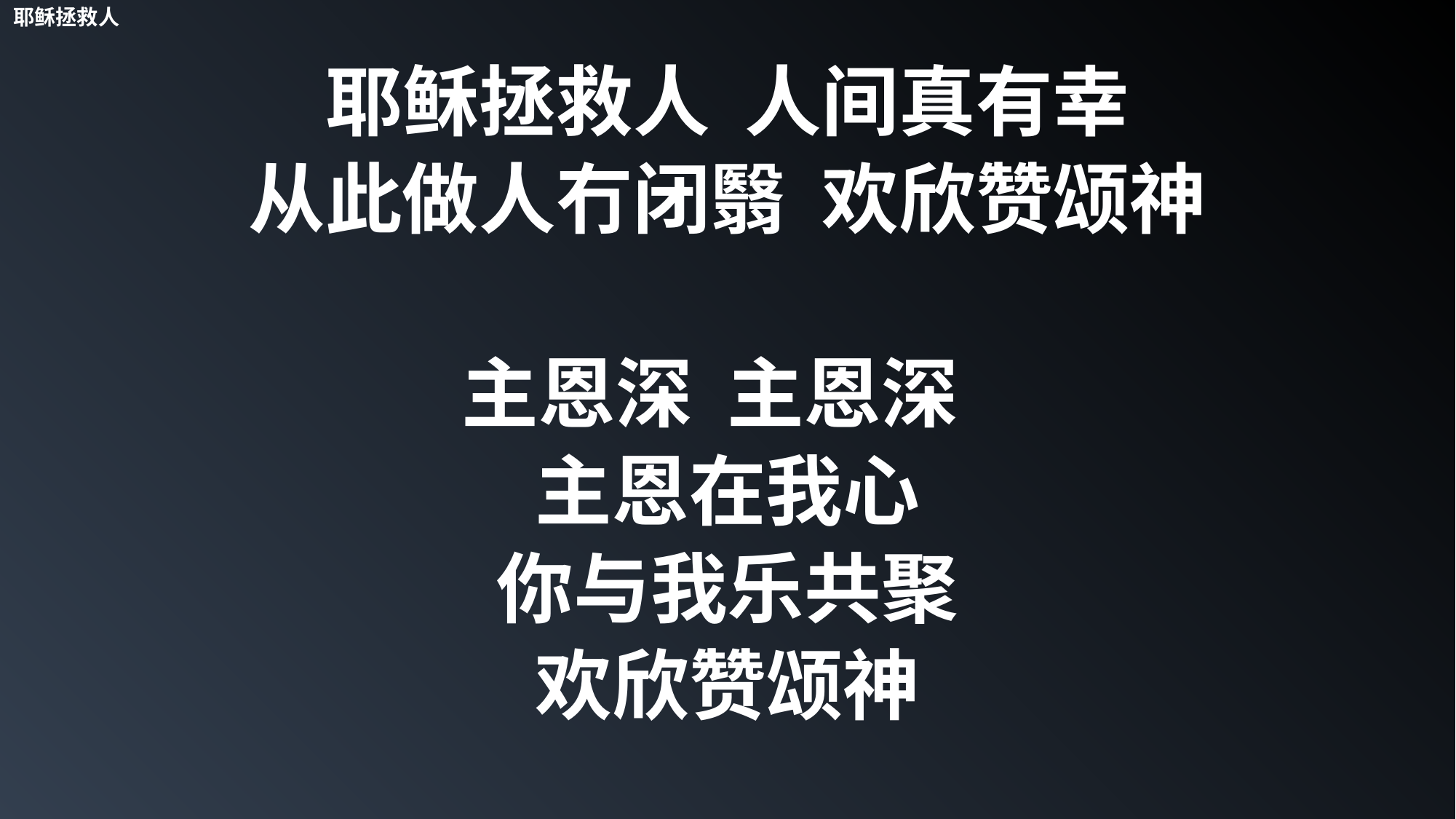

耶稣拯救人
耶稣拯救人  人间真有幸
从此做人冇闭翳  欢欣赞颂神

主恩深  主恩深
主恩在我心
你与我乐共聚
欢欣赞颂神